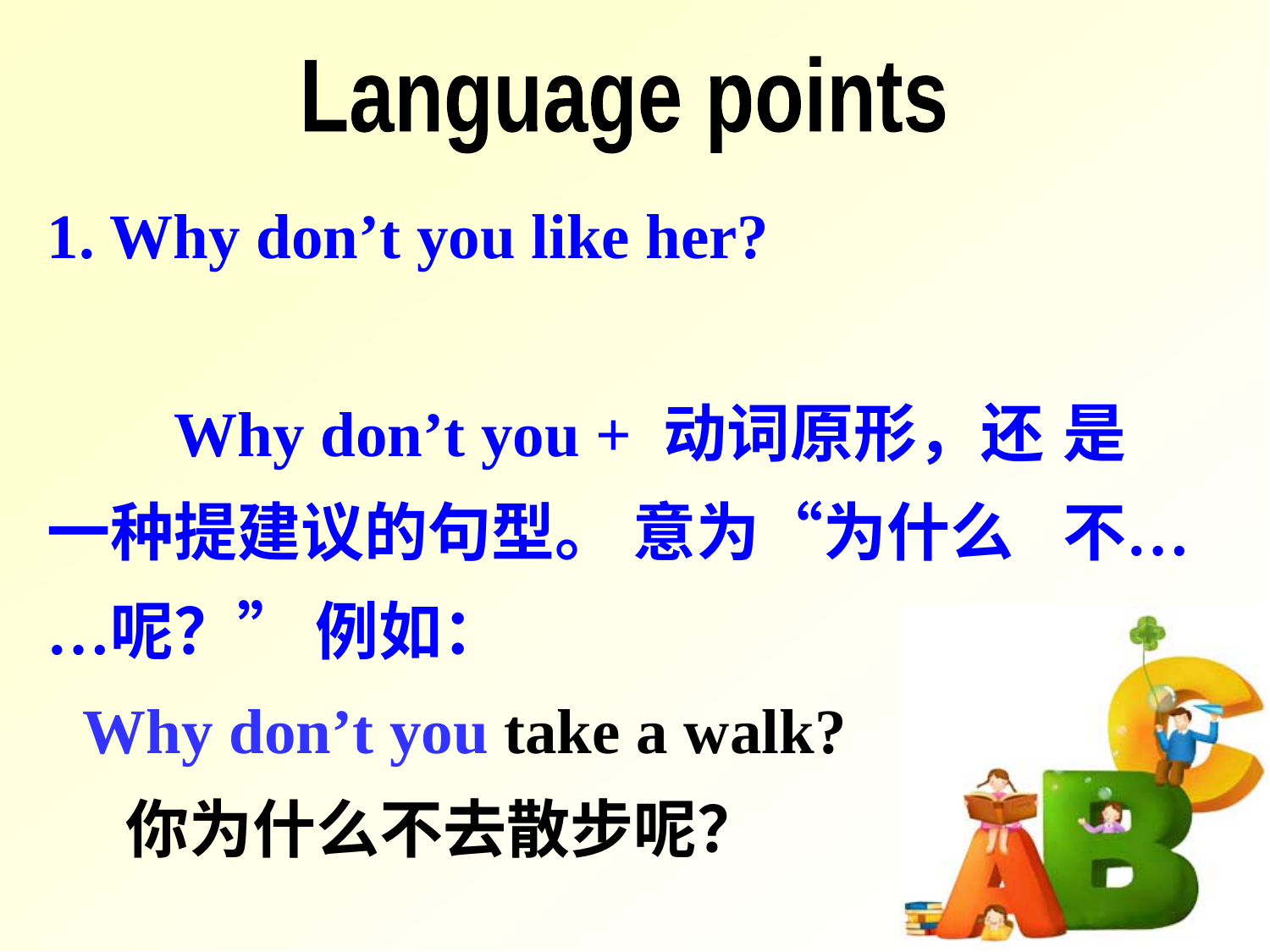

Language points
1. Why don’t you like her?
	Why don’t you + 动词原形，还	是	一种提建议的句型。 意为“为什么	不……呢？” 例如：
  Why don’t you take a walk?
    你为什么不去散步呢？